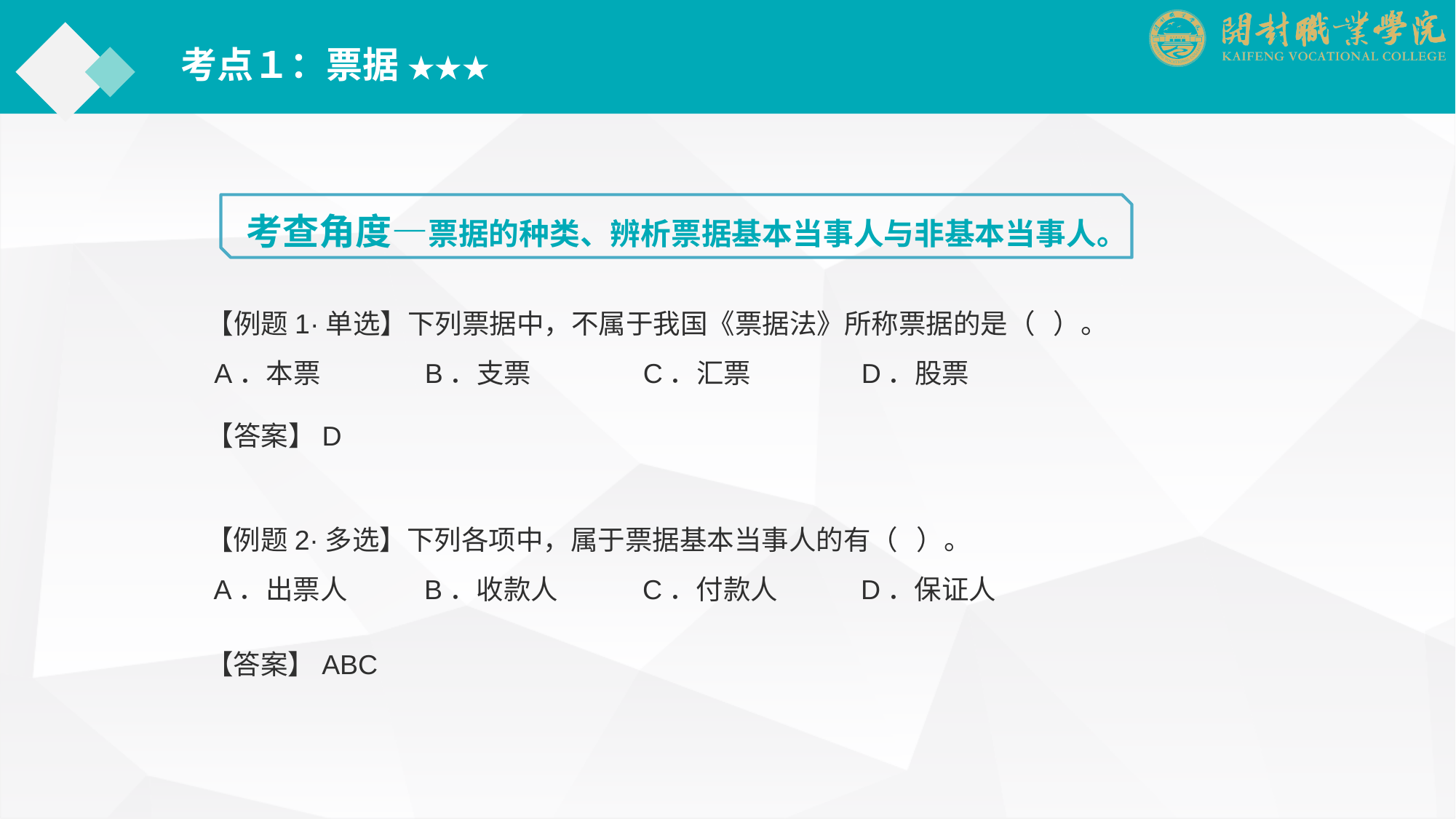

考点１：票据 ★★★

考查角度—票据的种类、辨析票据基本当事人与非基本当事人。
【例题1·单选】下列票据中，不属于我国《票据法》所称票据的是（   ）。
 A．本票	B．支票		C．汇票		D．股票
【答案】D
【例题2·多选】下列各项中，属于票据基本当事人的有（   ）。
 A．出票人	B．收款人	C．付款人	D．保证人
【答案】ABC